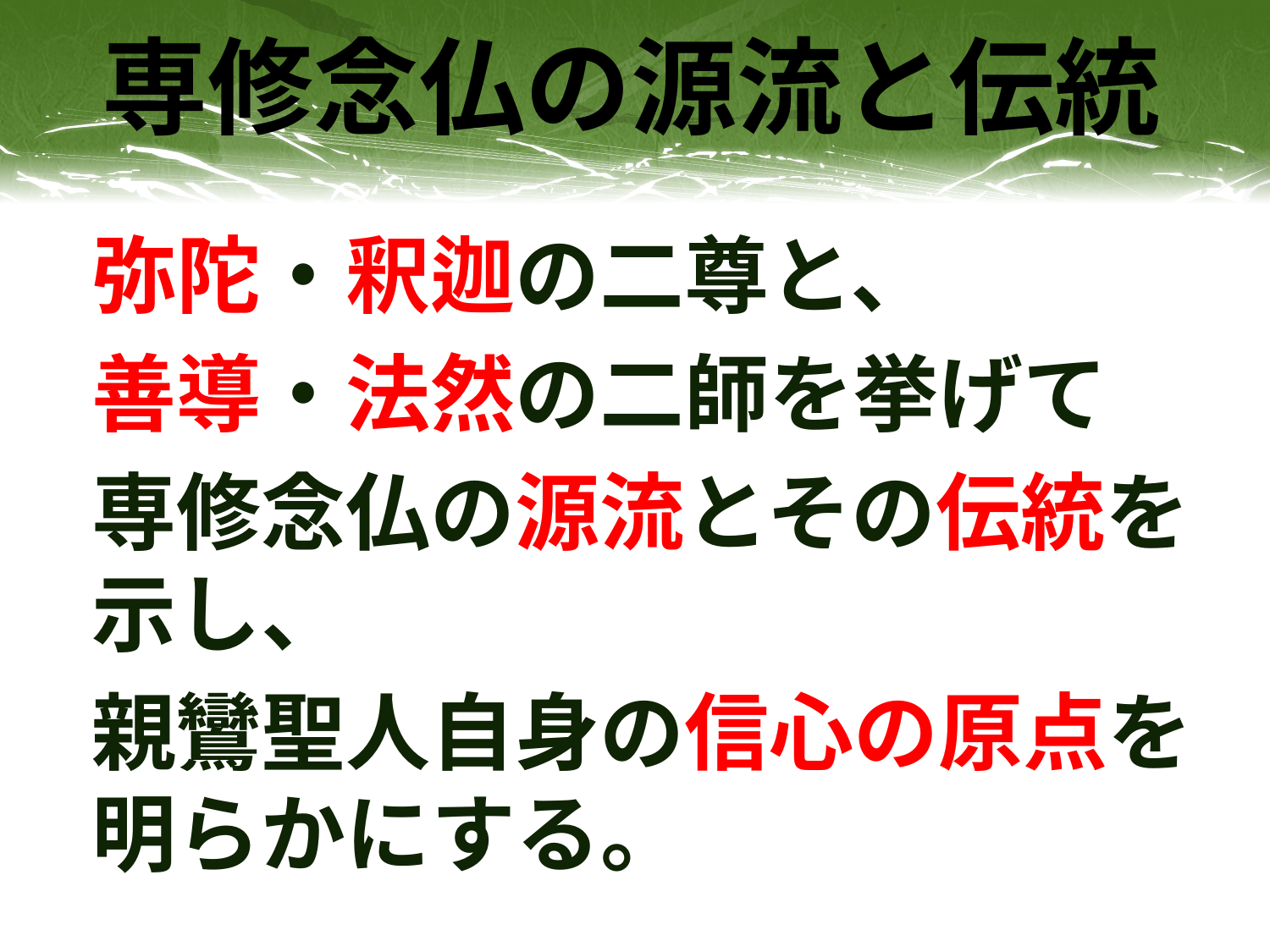

# 専修念仏の源流と伝統
弥陀・釈迦の二尊と、
善導・法然の二師を挙げて
専修念仏の源流とその伝統を示し、
親鸞聖人自身の信心の原点を明らかにする。